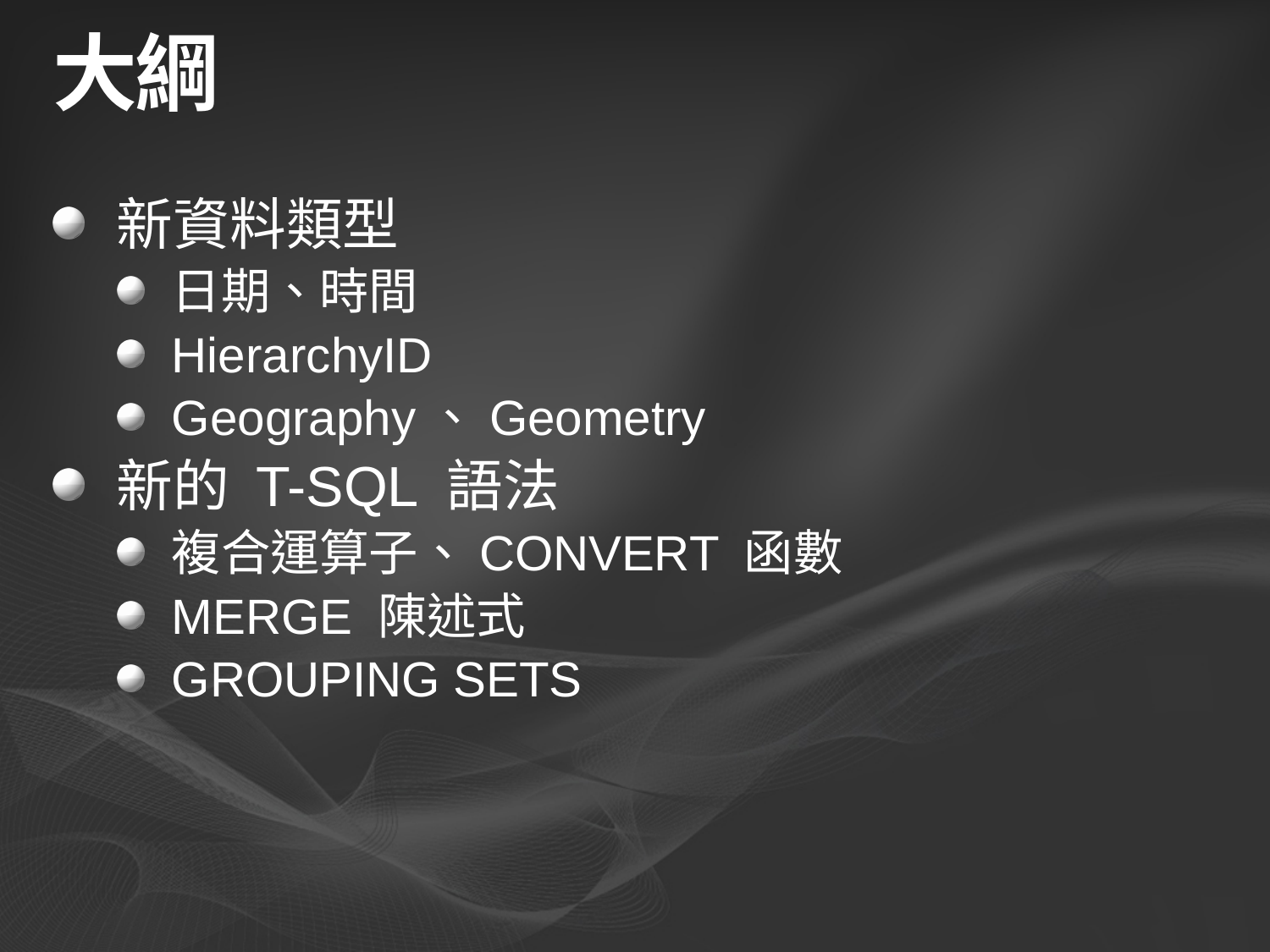

# 大綱
新資料類型
日期、時間
HierarchyID
Geography、Geometry
新的 T-SQL 語法
複合運算子、CONVERT 函數
MERGE 陳述式
GROUPING SETS